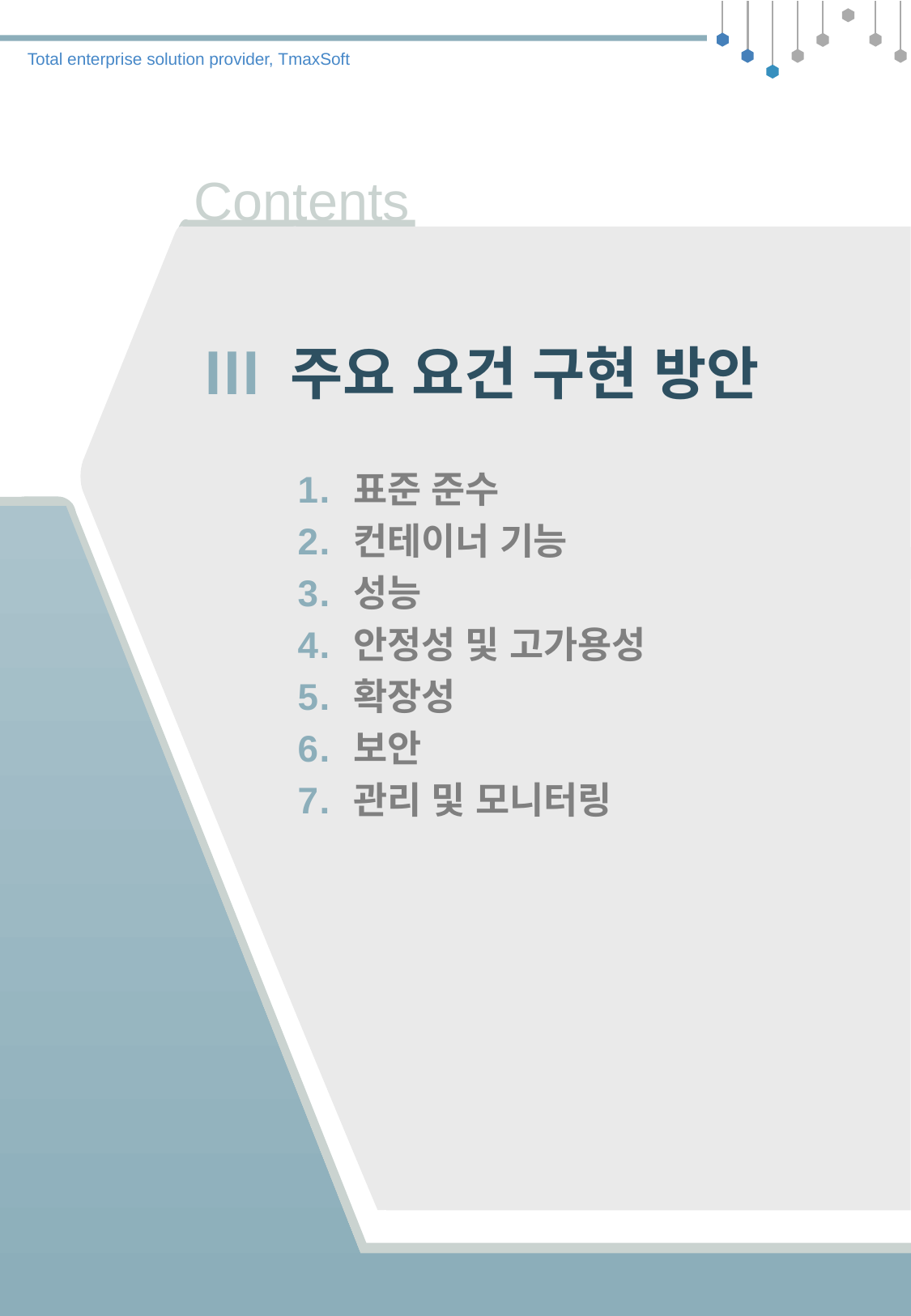

# Ⅲ 주요 요건 구현 방안
표준 준수
컨테이너 기능
성능
안정성 및 고가용성
확장성
보안
관리 및 모니터링